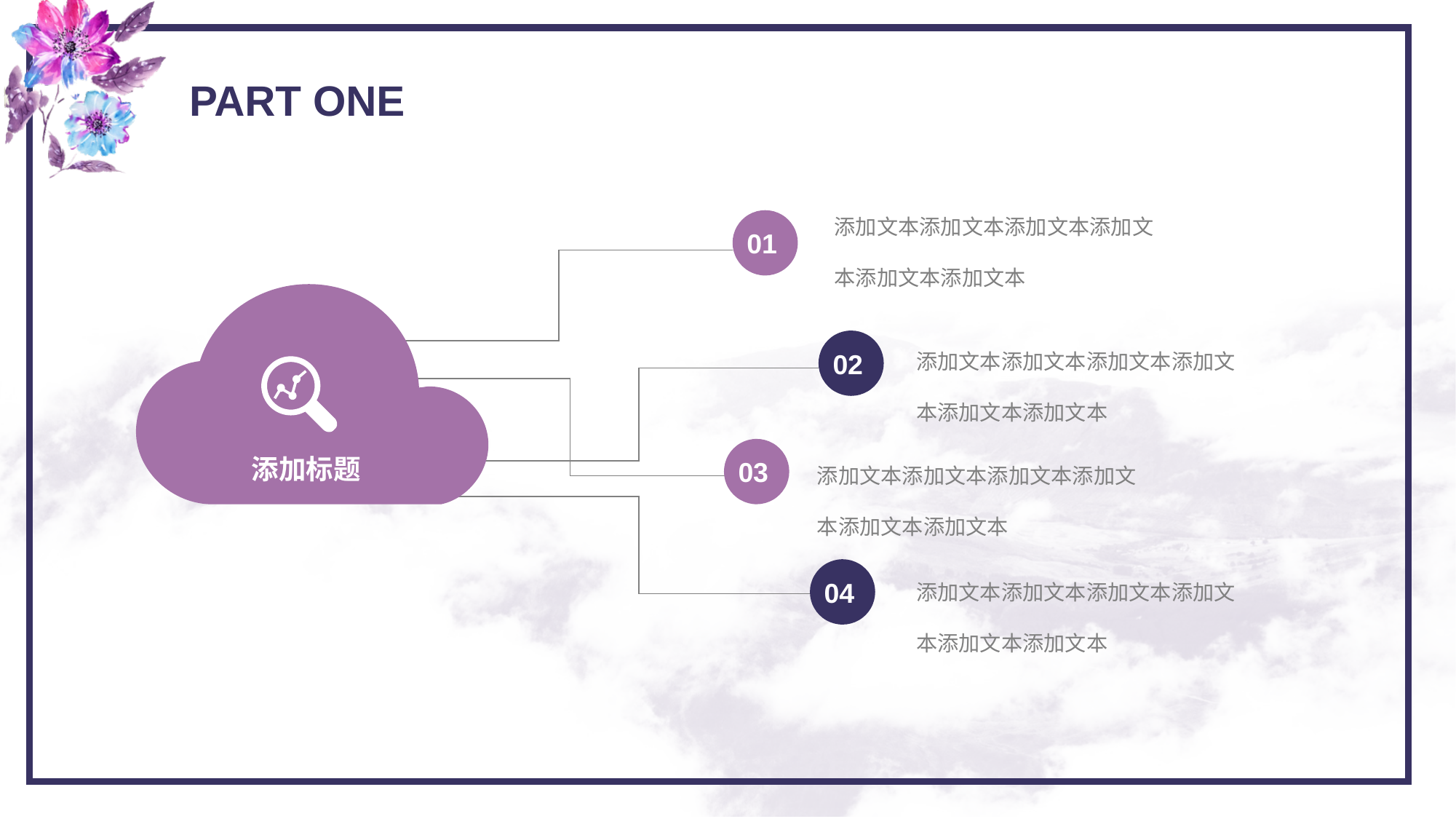

PART ONE
添加文本添加文本添加文本添加文本添加文本添加文本

01

添加文本添加文本添加文本添加文本添加文本添加文本

02

添加文本添加文本添加文本添加文本添加文本添加文本

添加标题
03
添加文本添加文本添加文本添加文本添加文本添加文本

04